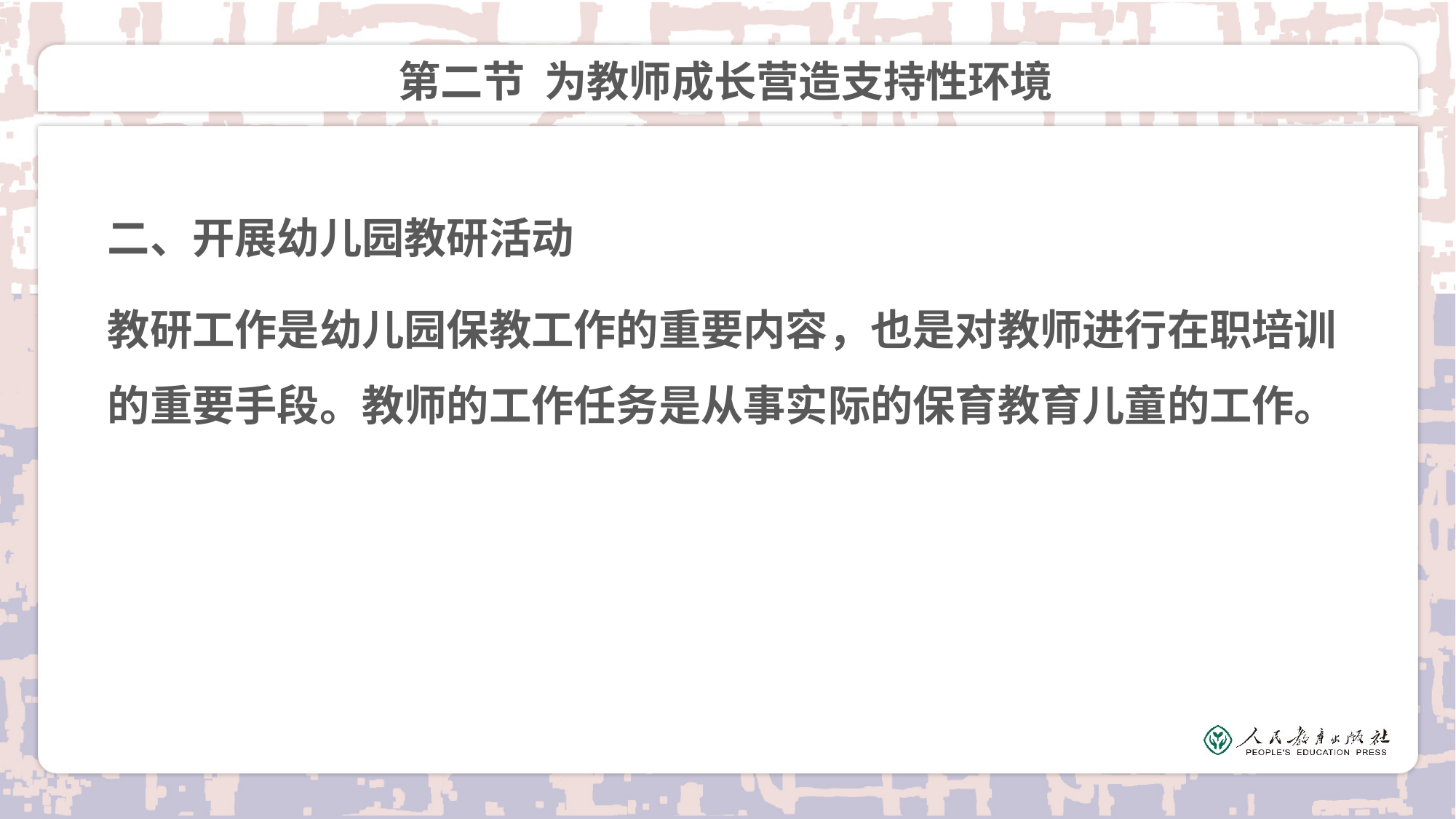

# 第二节  为教师成长营造支持性环境
二、开展幼儿园教研活动
教研工作是幼儿园保教工作的重要内容，也是对教师进行在职培训的重要手段。教师的工作任务是从事实际的保育教育儿童的工作。